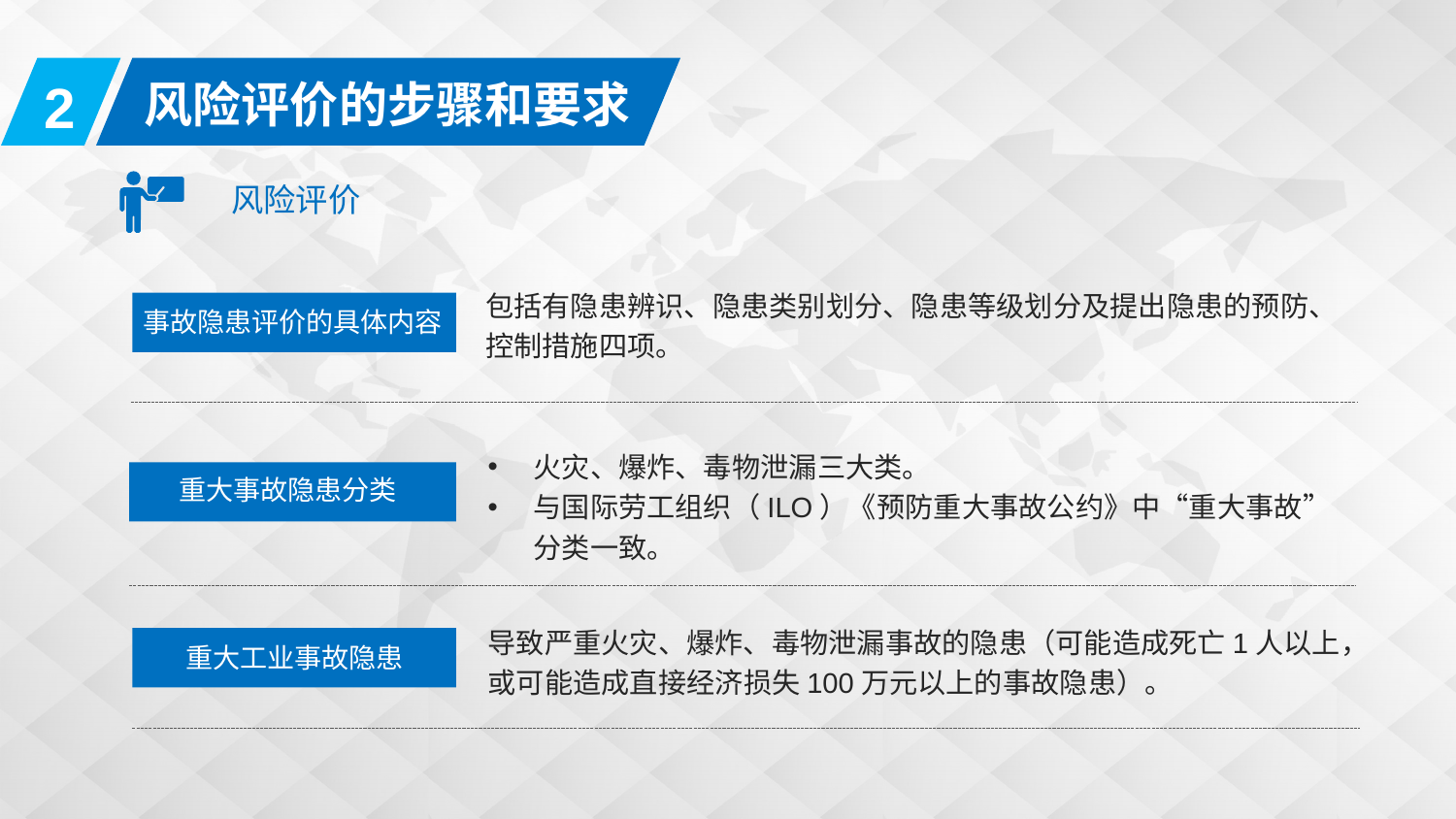

2
风险评价的步骤和要求

风险评价
包括有隐患辨识、隐患类别划分、隐患等级划分及提出隐患的预防、控制措施四项。

事故隐患评价的具体内容
火灾、爆炸、毒物泄漏三大类。
与国际劳工组织（ILO）《预防重大事故公约》中“重大事故”分类一致。

重大事故隐患分类
导致严重火灾、爆炸、毒物泄漏事故的隐患（可能造成死亡1人以上，或可能造成直接经济损失100万元以上的事故隐患）。

重大工业事故隐患